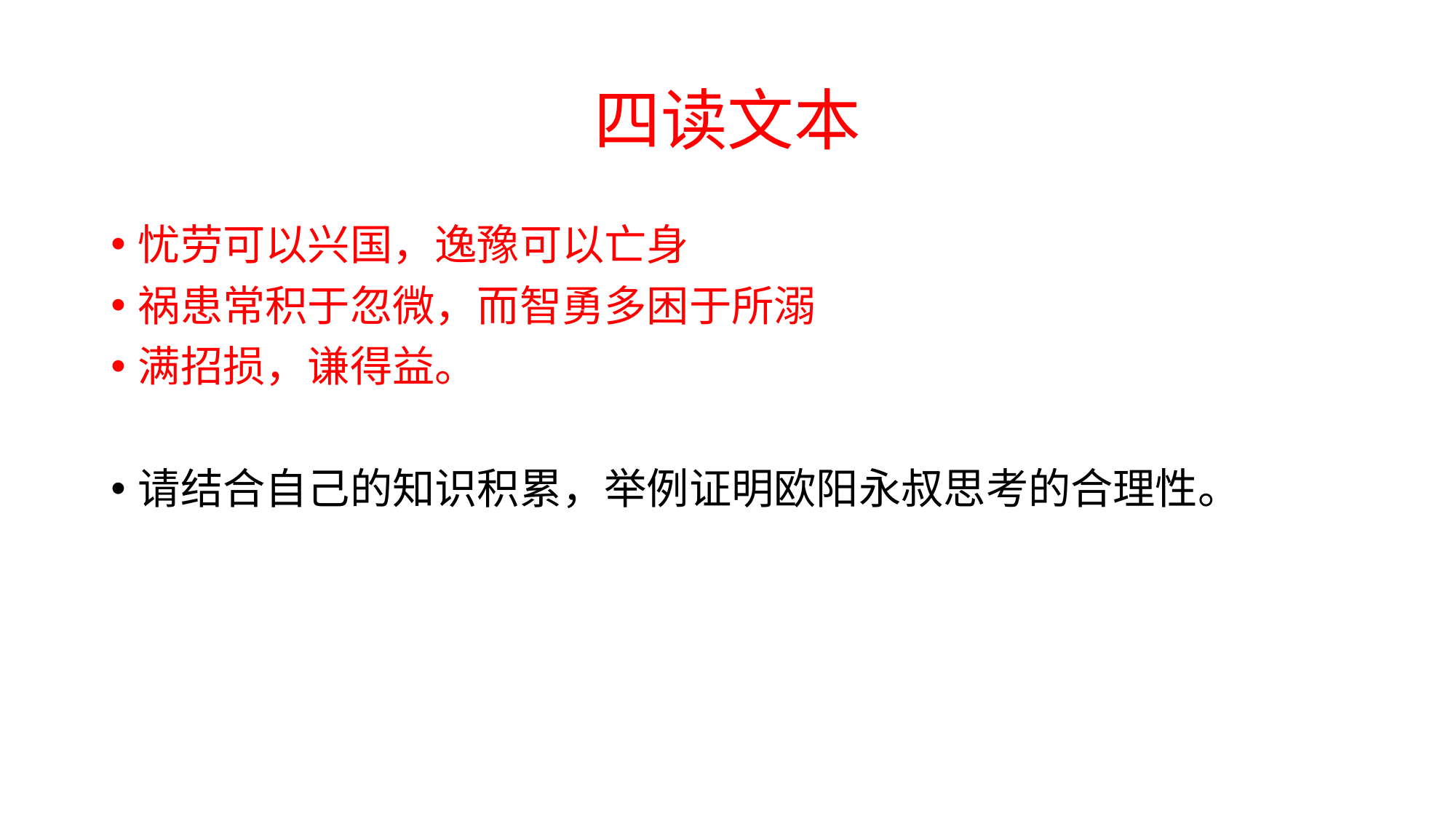

# 四读文本
忧劳可以兴国，逸豫可以亡身
祸患常积于忽微，而智勇多困于所溺
满招损，谦得益。

请结合自己的知识积累，举例证明欧阳永叔思考的合理性。